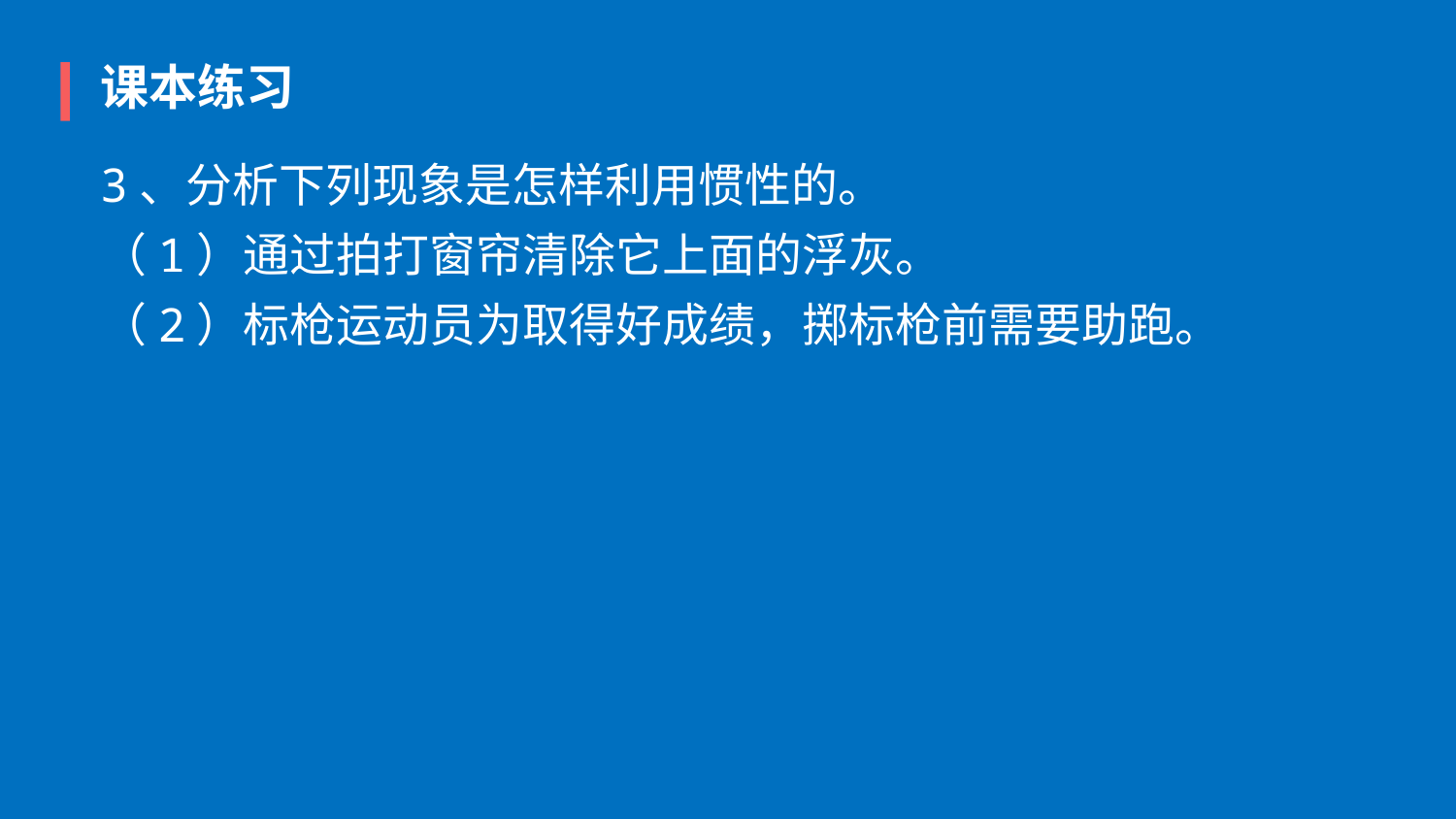

课本练习

3、分析下列现象是怎样利用惯性的。
（1）通过拍打窗帘清除它上面的浮灰。
（2）标枪运动员为取得好成绩，掷标枪前需要助跑。